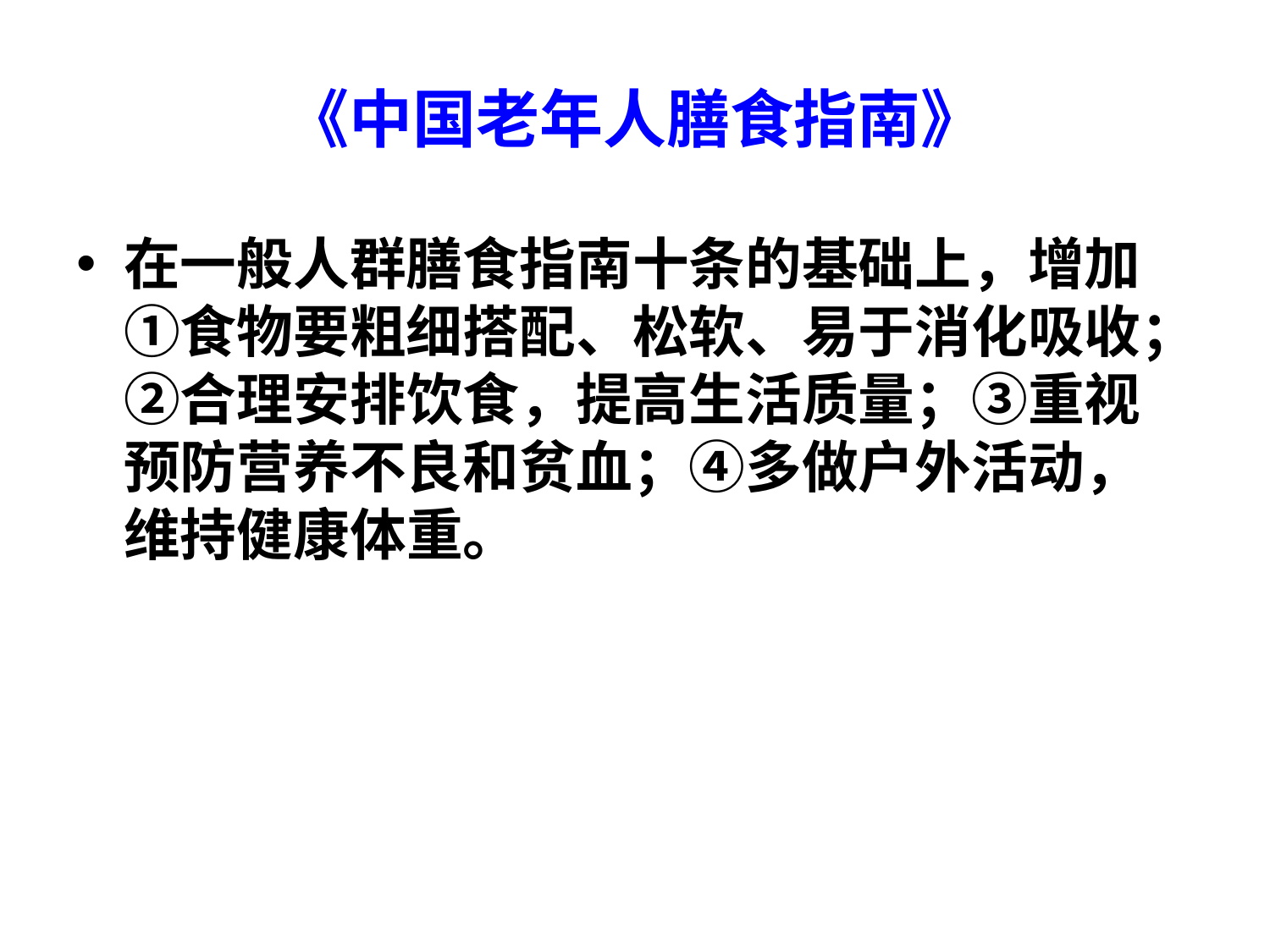

# 《中国老年人膳食指南》
在一般人群膳食指南十条的基础上，增加①食物要粗细搭配、松软、易于消化吸收；②合理安排饮食，提高生活质量；③重视预防营养不良和贫血；④多做户外活动，维持健康体重。